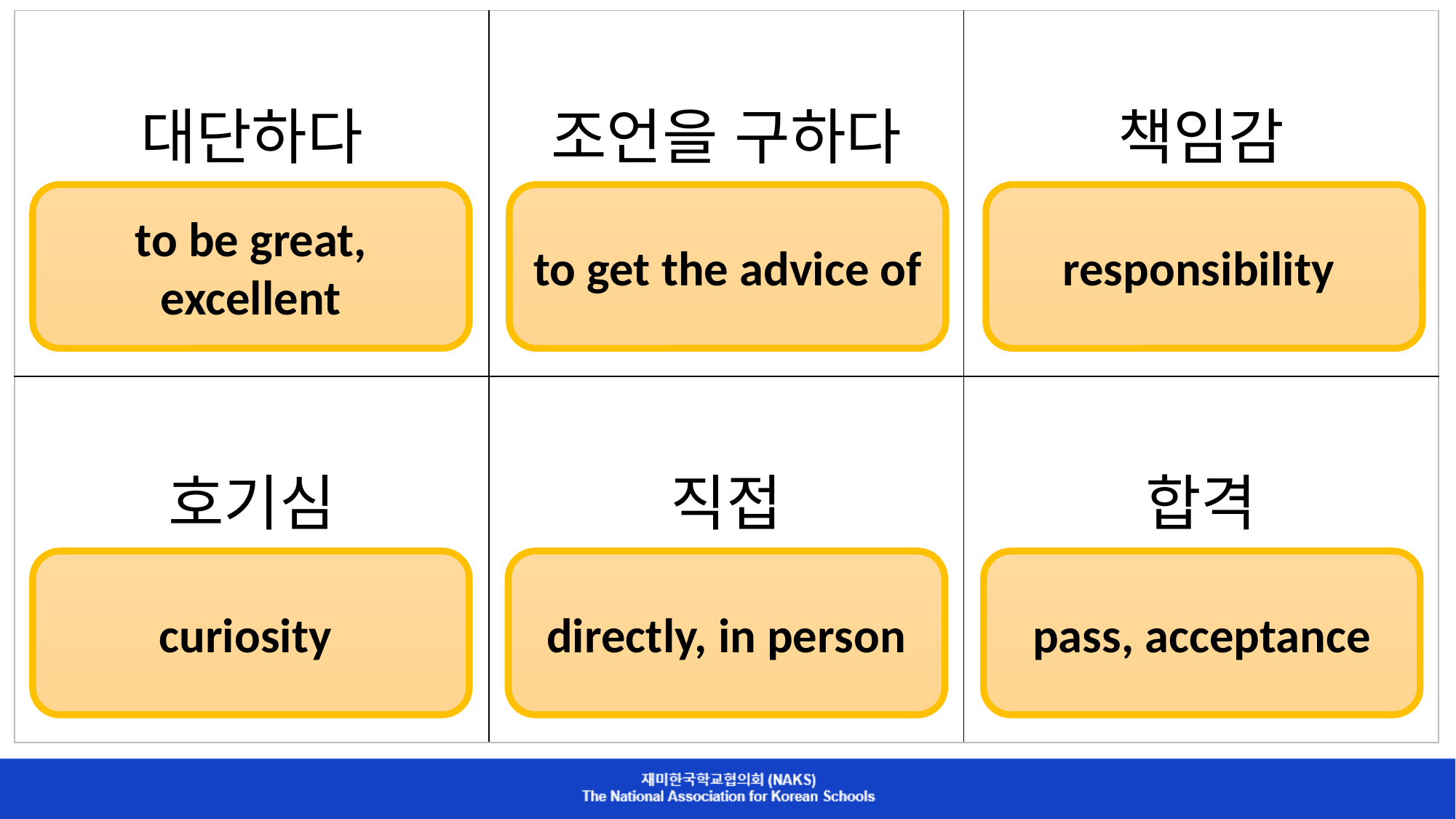

| 대단하다 | 조언을 구하다 | 책임감 |
| --- | --- | --- |
| 호기심 | 직접 | 합격 |
to be great, excellent
to get the advice of
responsibility
curiosity
directly, in person
pass, acceptance